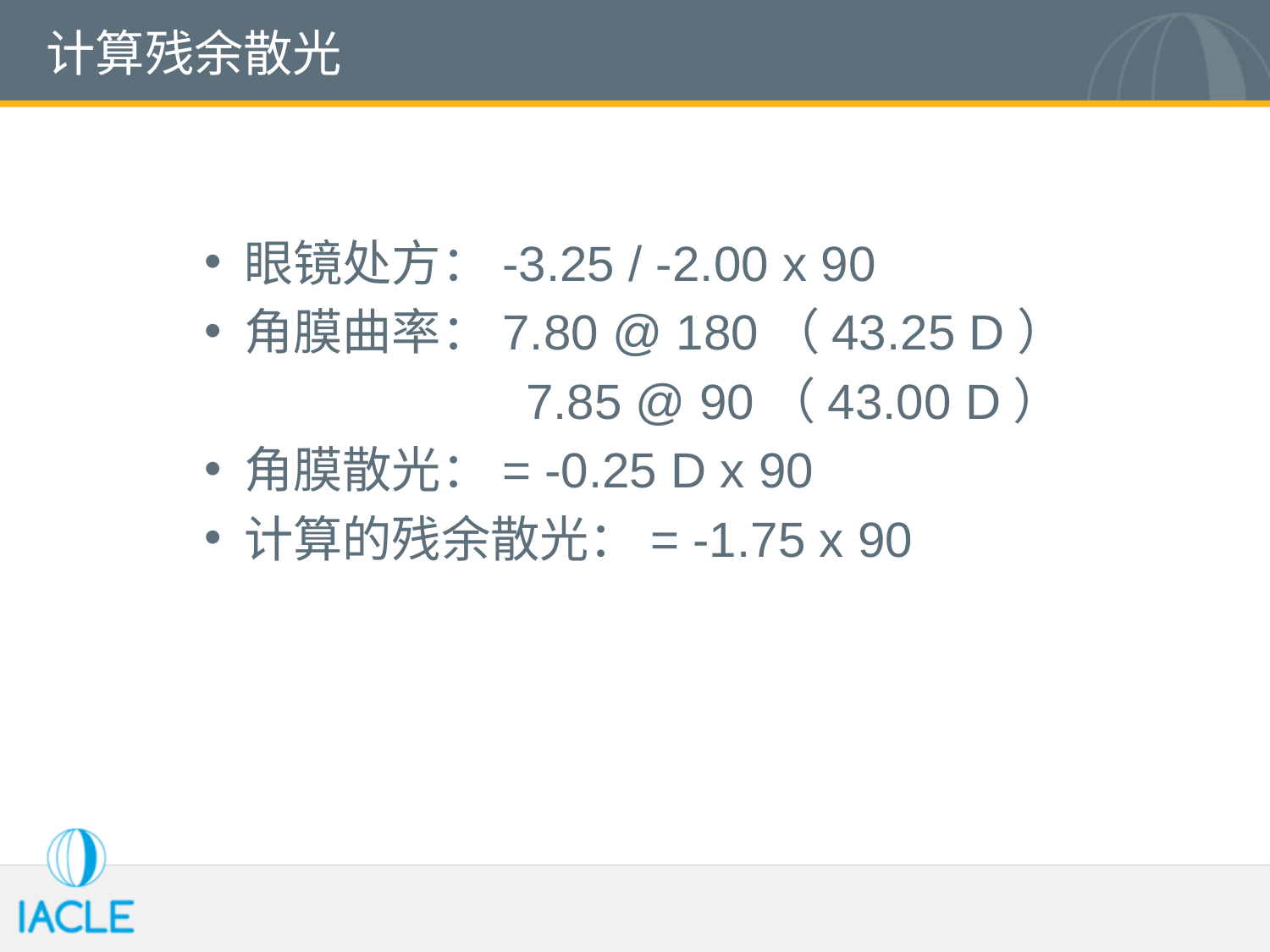

计算残余散光
# 计算残余散光
眼镜处方：-3.25 / -2.00 x 90
角膜曲率：7.80 @ 180（43.25 D）
                            7.85 @ 90（43.00 D）
角膜散光：= -0.25 D x 90
计算的残余散光：= -1.75 x 90